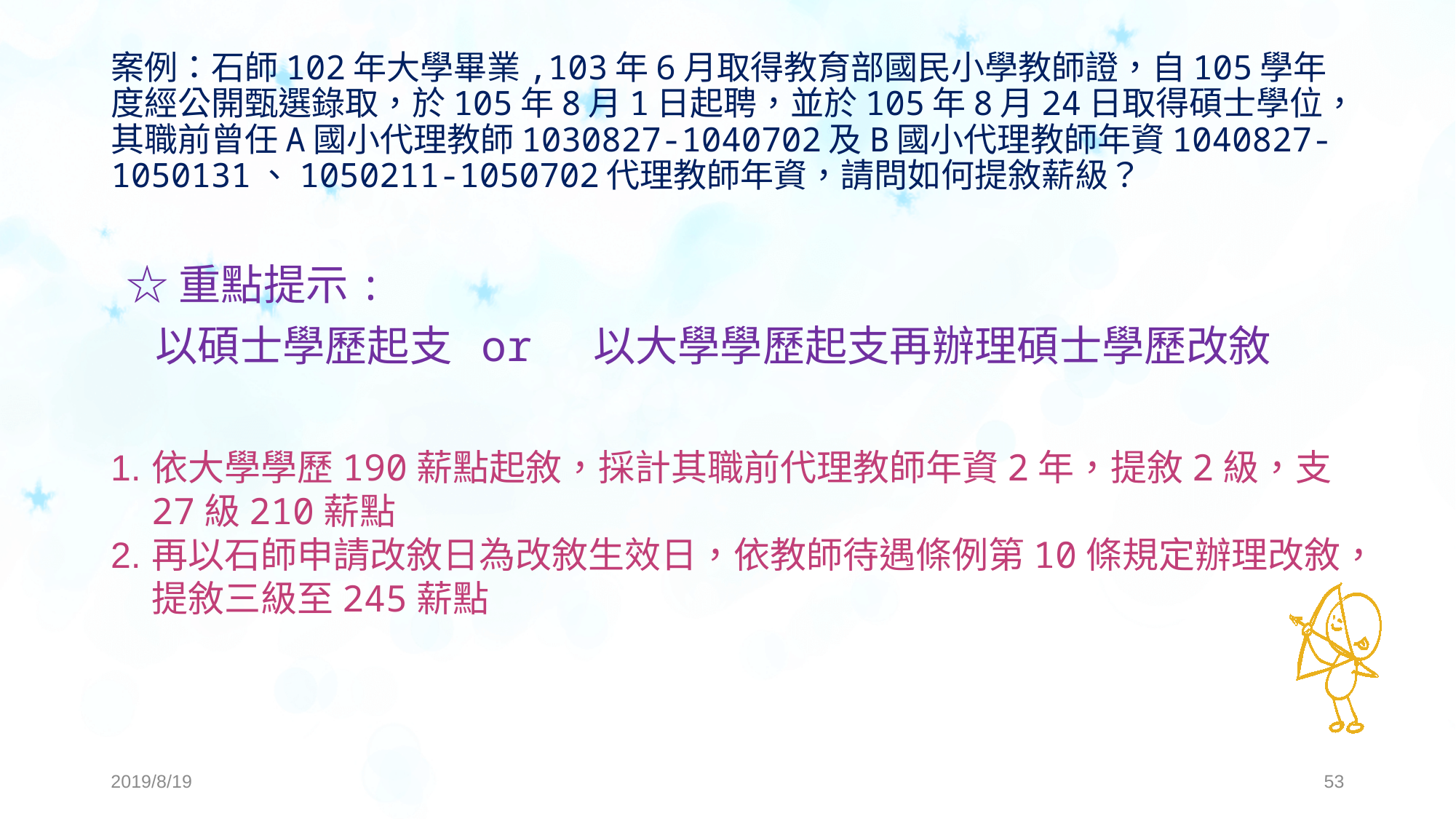

# 案例：石師102年大學畢業,103年6月取得教育部國民小學教師證，自105學年度經公開甄選錄取，於105年8月1日起聘，並於105年8月24日取得碩士學位，其職前曾任A國小代理教師1030827-1040702及B國小代理教師年資1040827-1050131、1050211-1050702代理教師年資，請問如何提敘薪級？
☆重點提示:
  以碩士學歷起支  or  以大學學歷起支再辦理碩士學歷改敘

依大學學歷190薪點起敘，採計其職前代理教師年資2年，提敘2級，支27級210薪點
再以石師申請改敘日為改敘生效日，依教師待遇條例第10條規定辦理改敘，提敘三級至245薪點
2019/8/19
53